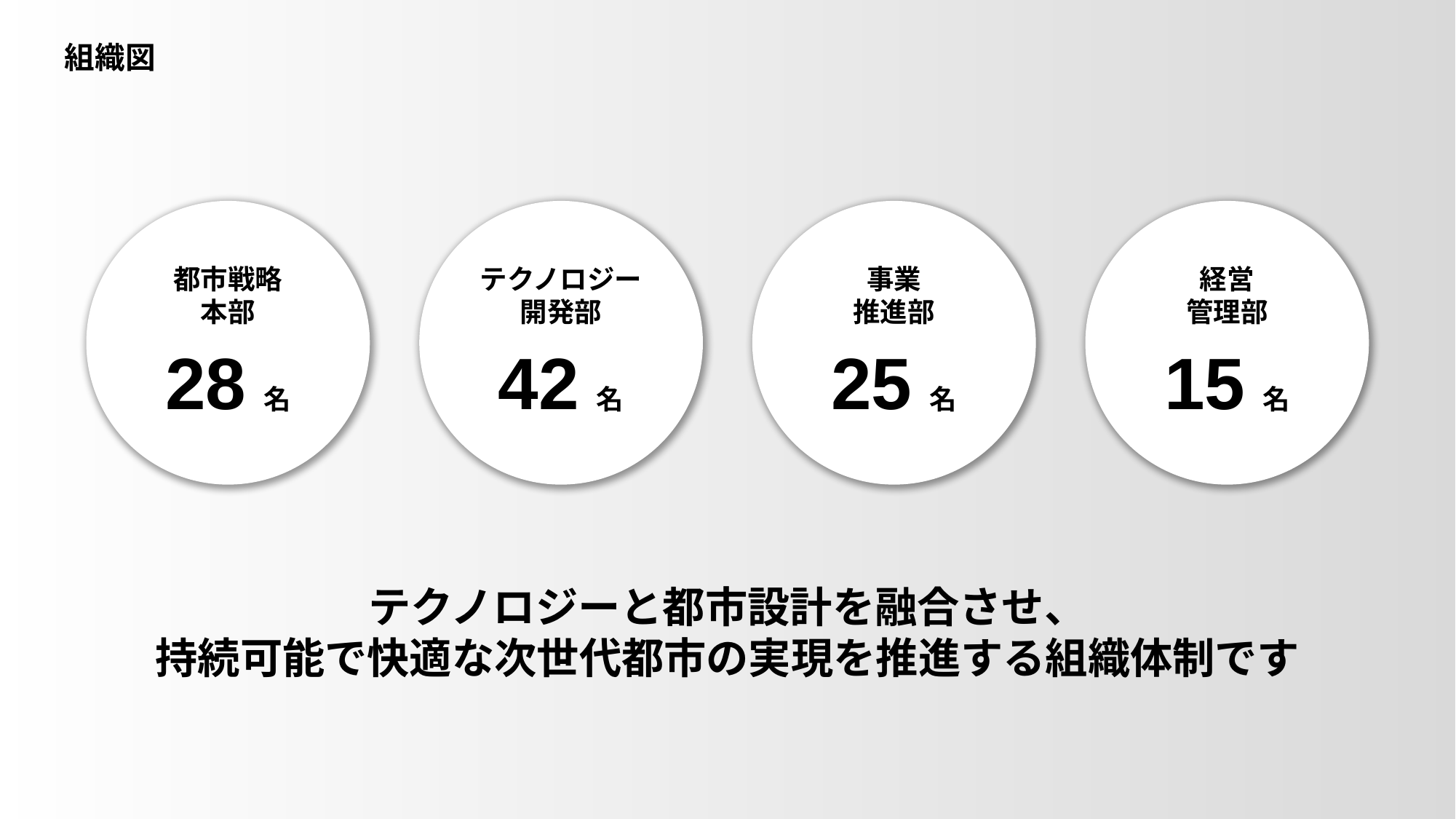

組織図
都市戦略
本部
28名
テクノロジー
開発部
42名
事業
推進部
25名
経営
管理部
15名
テクノロジーと都市設計を融合させ、
持続可能で快適な次世代都市の実現を推進する組織体制です